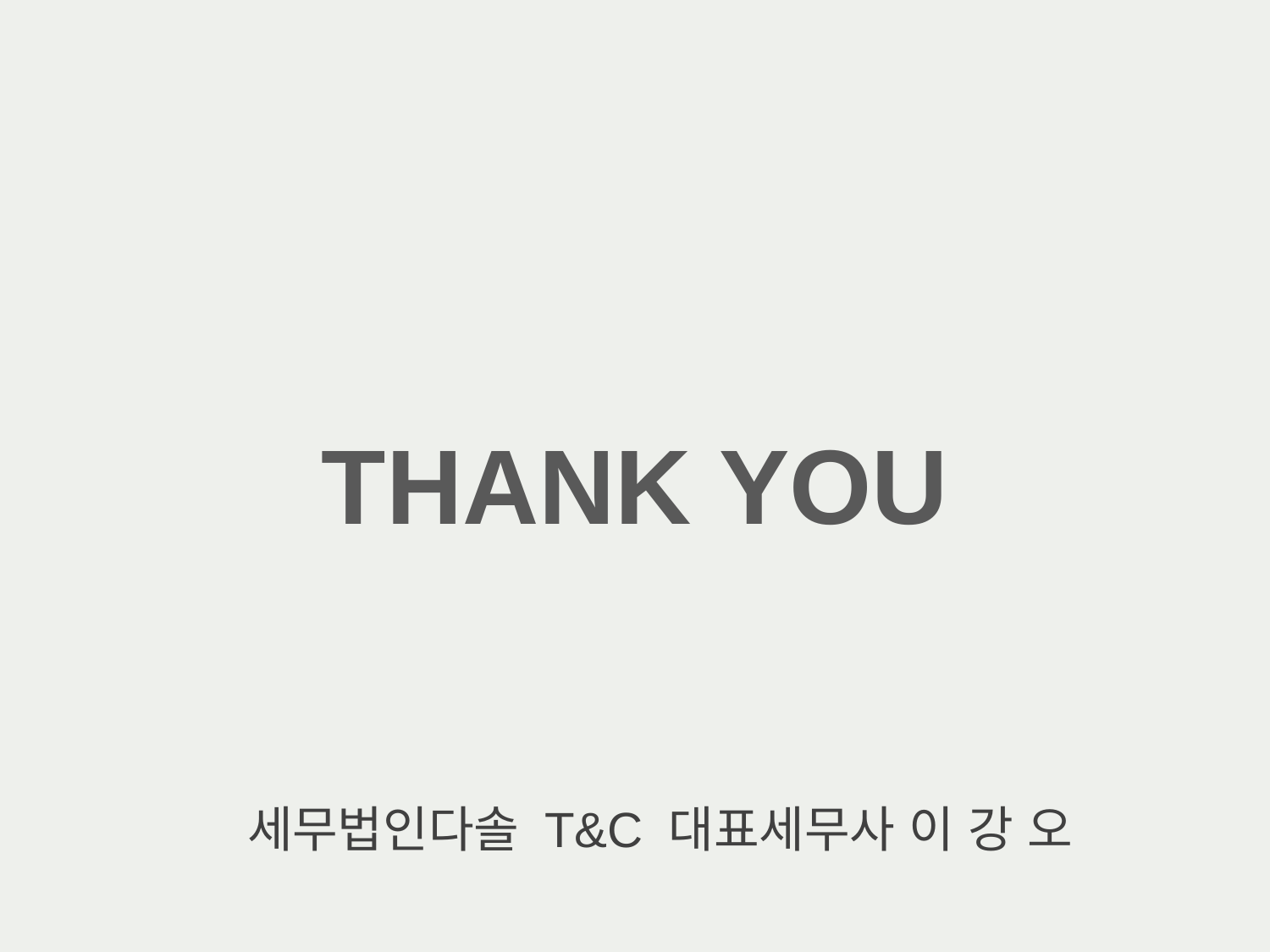

THANK YOU
세무법인다솔 T&C 대표세무사 이 강 오